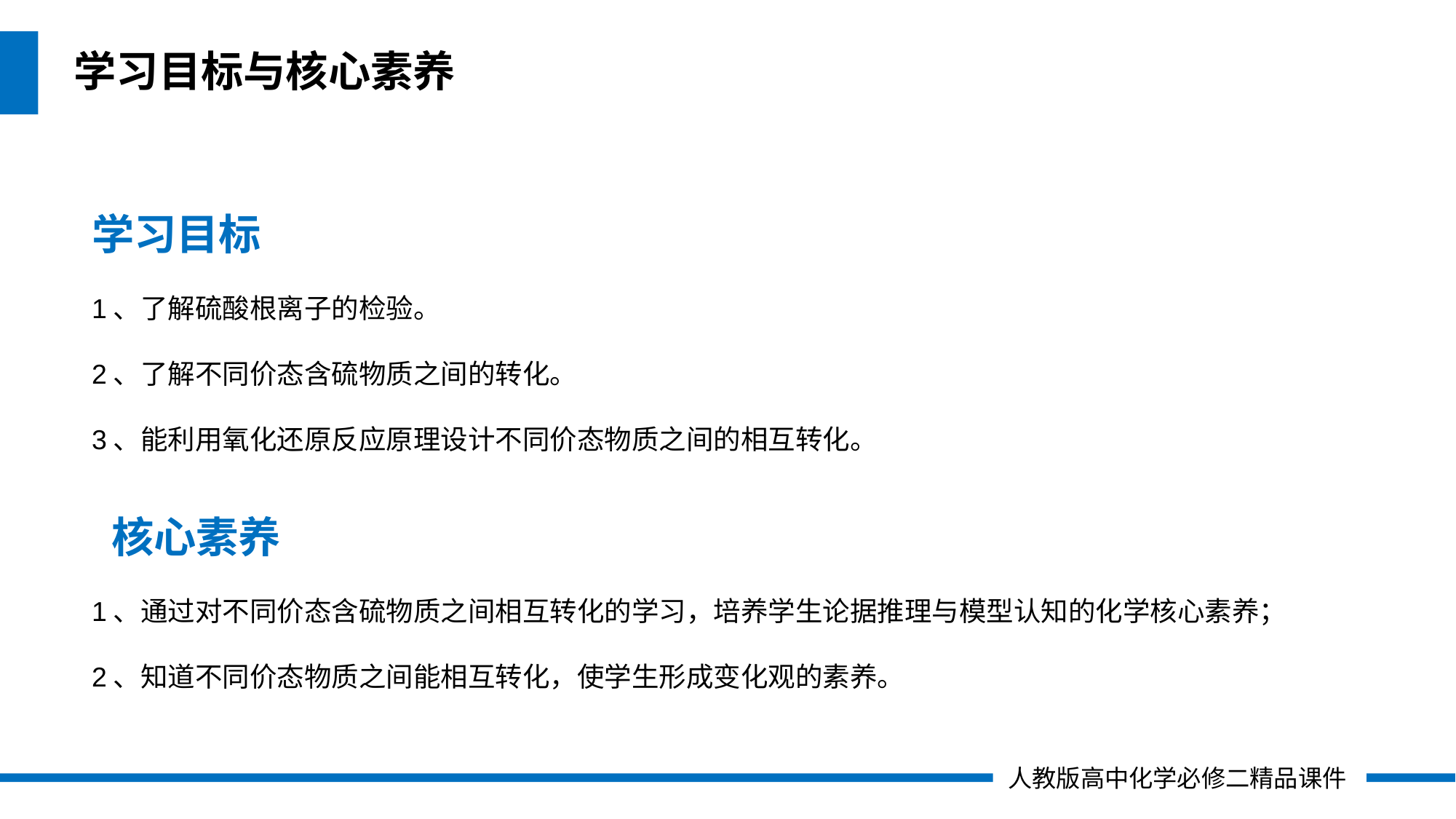

学习目标与核心素养
学习目标
1、了解硫酸根离子的检验。
2、了解不同价态含硫物质之间的转化。
3、能利用氧化还原反应原理设计不同价态物质之间的相互转化。
 核心素养
1、通过对不同价态含硫物质之间相互转化的学习，培养学生论据推理与模型认知的化学核心素养；
2、知道不同价态物质之间能相互转化，使学生形成变化观的素养。